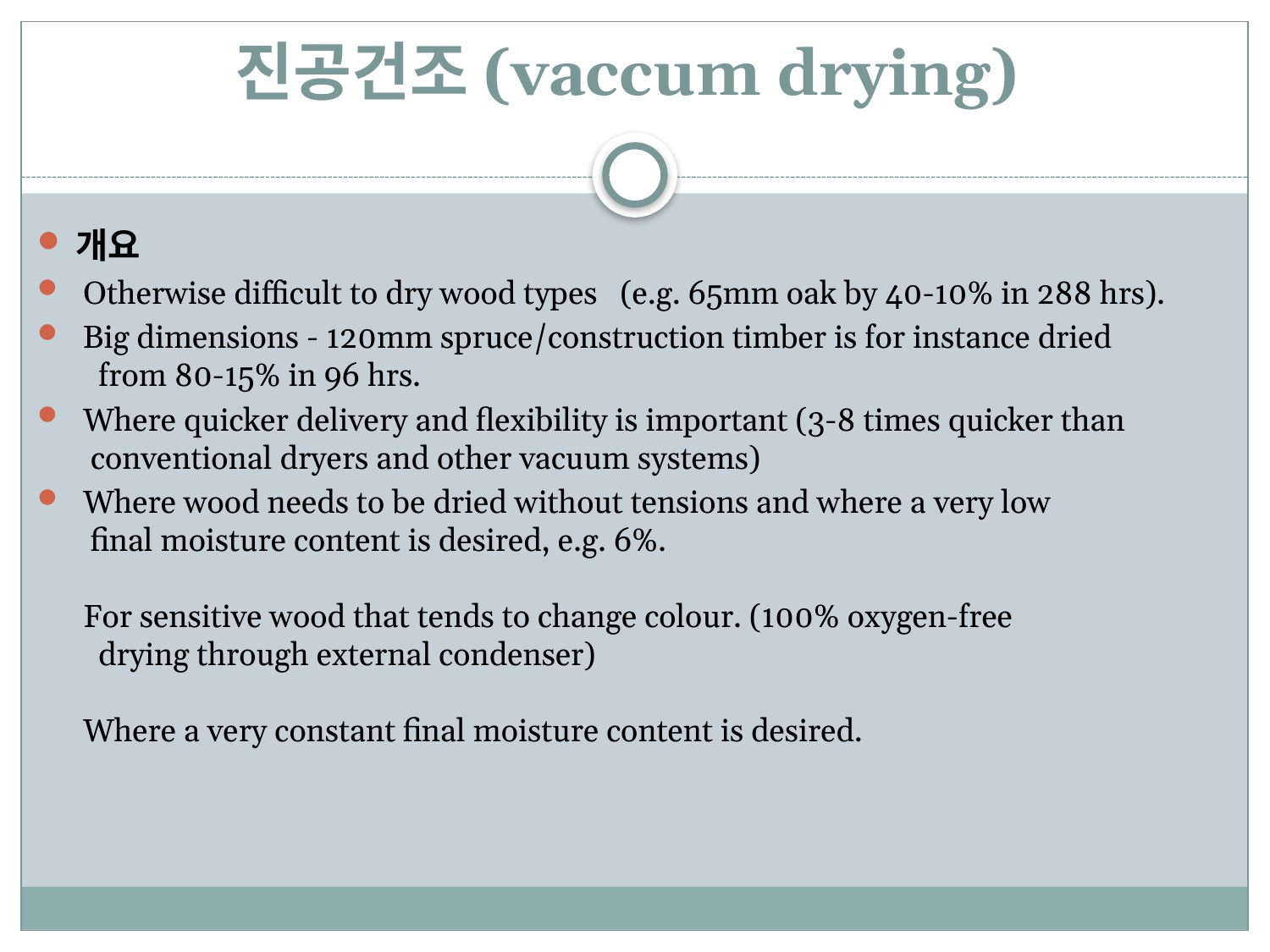

# 진공건조(vaccum drying)
개요
 Otherwise difficult to dry wood types   (e.g. 65mm oak by 40-10% in 288 hrs).
 Big dimensions - 120mm spruce/construction timber is for instance dried 
   from 80-15% in 96 hrs.
 Where quicker delivery and flexibility is important (3-8 times quicker than
  conventional dryers and other vacuum systems)
 Where wood needs to be dried without tensions and where a very low 
  final moisture content is desired, e.g. 6%. 
 For sensitive wood that tends to change colour. (100% oxygen-free
   drying through external condenser) 
   
 Where a very constant final moisture content is desired.